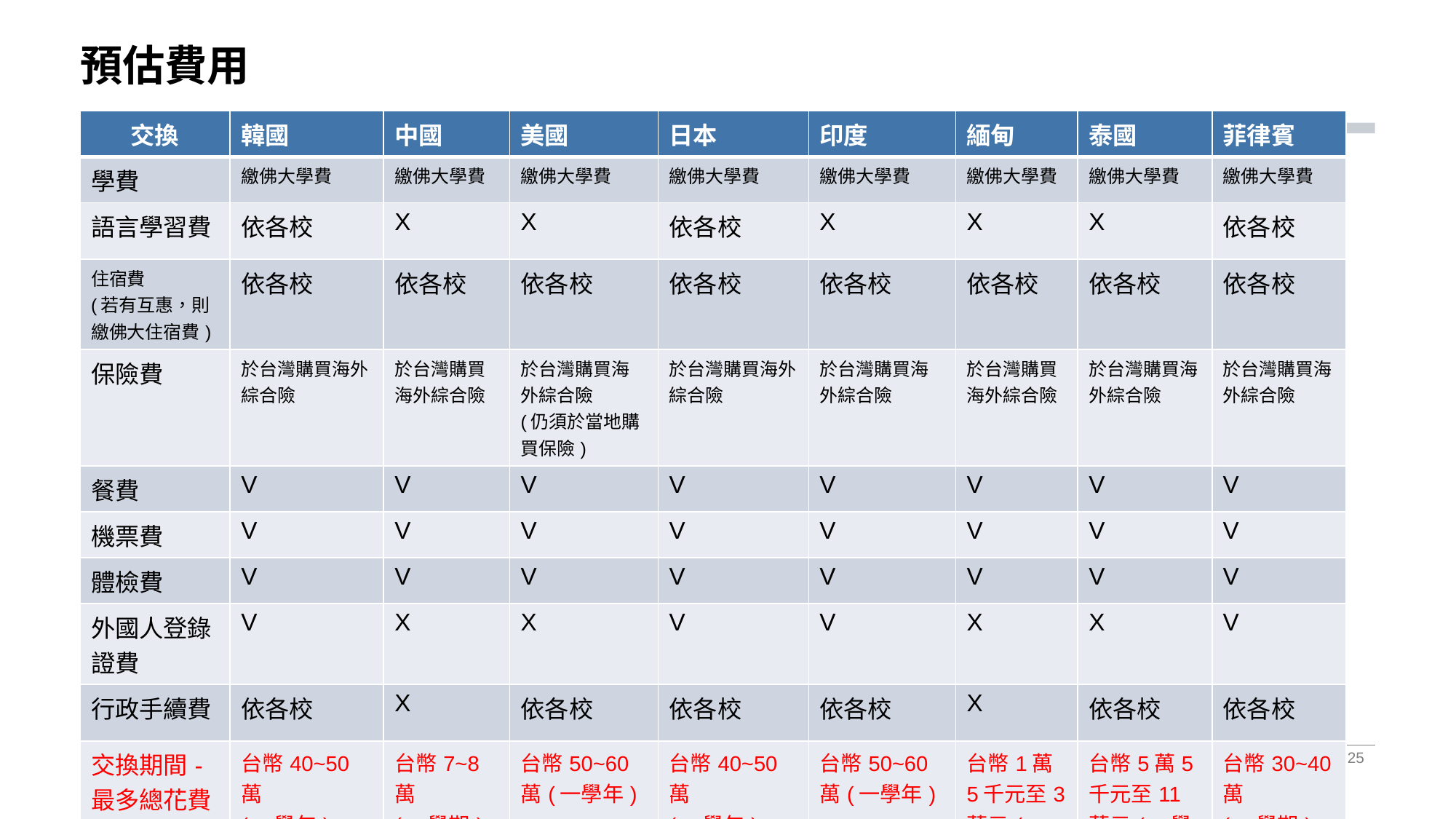

# 預估費用
| 交換 | 韓國 | 中國 | 美國 | 日本 | 印度 | 緬甸 | 泰國 | 菲律賓 |
| --- | --- | --- | --- | --- | --- | --- | --- | --- |
| 學費 | 繳佛大學費 | 繳佛大學費 | 繳佛大學費 | 繳佛大學費 | 繳佛大學費 | 繳佛大學費 | 繳佛大學費 | 繳佛大學費 |
| 語言學習費 | 依各校 | X | X | 依各校 | X | X | X | 依各校 |
| 住宿費 (若有互惠，則繳佛大住宿費) | 依各校 | 依各校 | 依各校 | 依各校 | 依各校 | 依各校 | 依各校 | 依各校 |
| 保險費 | 於台灣購買海外綜合險 | 於台灣購買海外綜合險 | 於台灣購買海外綜合險 (仍須於當地購買保險) | 於台灣購買海外綜合險 | 於台灣購買海外綜合險 | 於台灣購買海外綜合險 | 於台灣購買海外綜合險 | 於台灣購買海外綜合險 |
| 餐費 | V | V | V | V | V | V | V | V |
| 機票費 | V | V | V | V | V | V | V | V |
| 體檢費 | V | V | V | V | V | V | V | V |
| 外國人登錄證費 | V | X | X | V | V | X | X | V |
| 行政手續費 | 依各校 | X | 依各校 | 依各校 | 依各校 | X | 依各校 | 依各校 |
| 交換期間-最多總花費 | 台幣40~50萬 (一學年) | 台幣7~8萬 (一學期) | 台幣50~60萬(一學年) | 台幣40~50萬 (一學年) | 台幣50~60萬(一學年) | 台幣1萬5千元至3萬元(一學期) | 台幣5萬5千元至11萬元(一學期) | 台幣30~40萬 (一學期) |
www.islide.cc
25